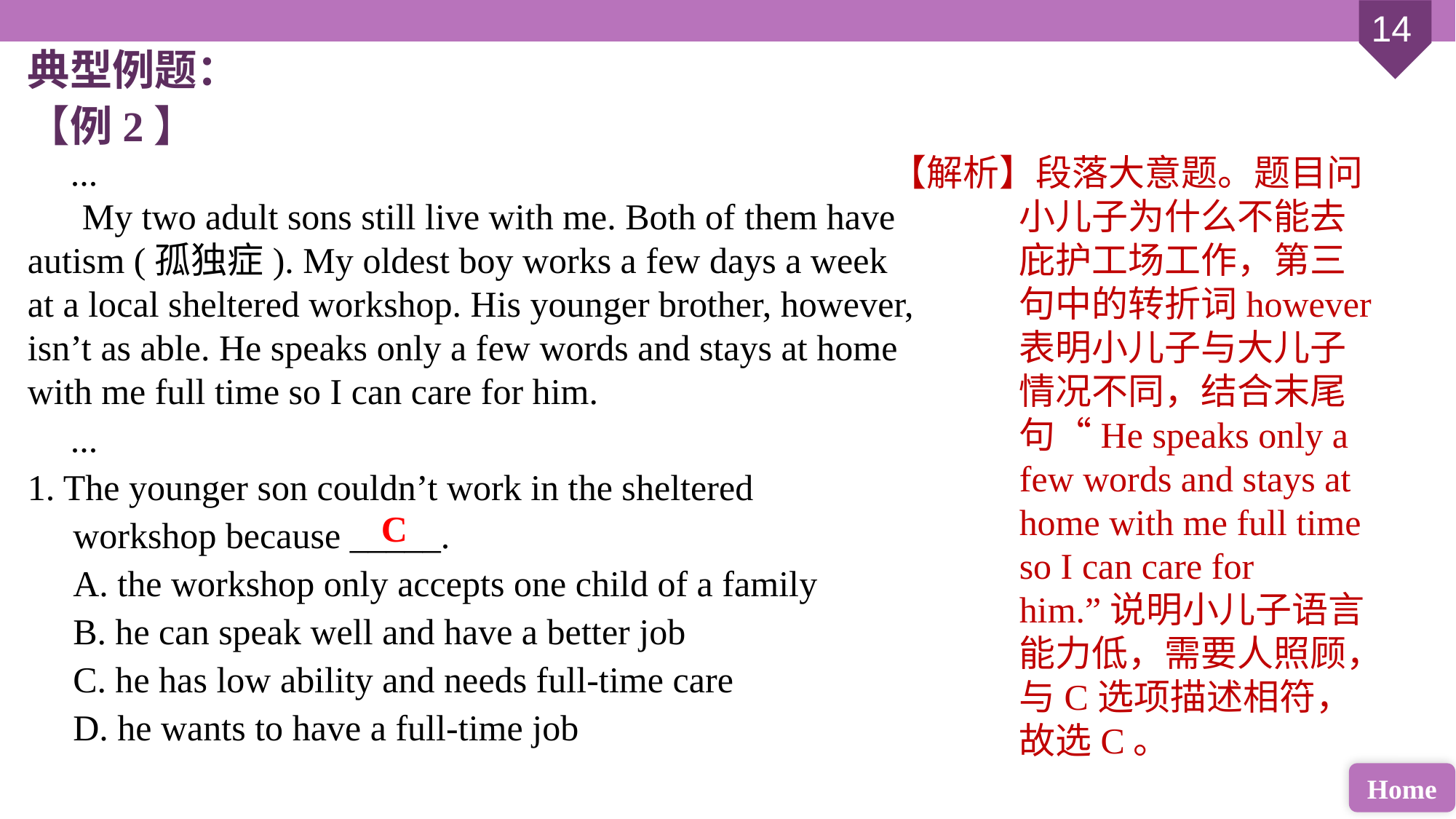

典型例题：
【例2】
...
My two adult sons still live with me. Both of them have autism (孤独症). My oldest boy works a few days a week at a local sheltered workshop. His younger brother, however, isn’t as able. He speaks only a few words and stays at home with me full time so I can care for him.
...
1. The younger son couldn’t work in the sheltered
     workshop because _____.
     A. the workshop only accepts one child of a family
     B. he can speak well and have a better job
     C. he has low ability and needs full-time care
     D. he wants to have a full-time job
【解析】段落大意题。题目问小儿子为什么不能去庇护工场工作，第三句中的转折词however表明小儿子与大儿子情况不同，结合末尾句“He speaks only a few words and stays at home with me full time so I can care for him.”说明小儿子语言能力低，需要人照顾，与C选项描述相符，故选C。
C